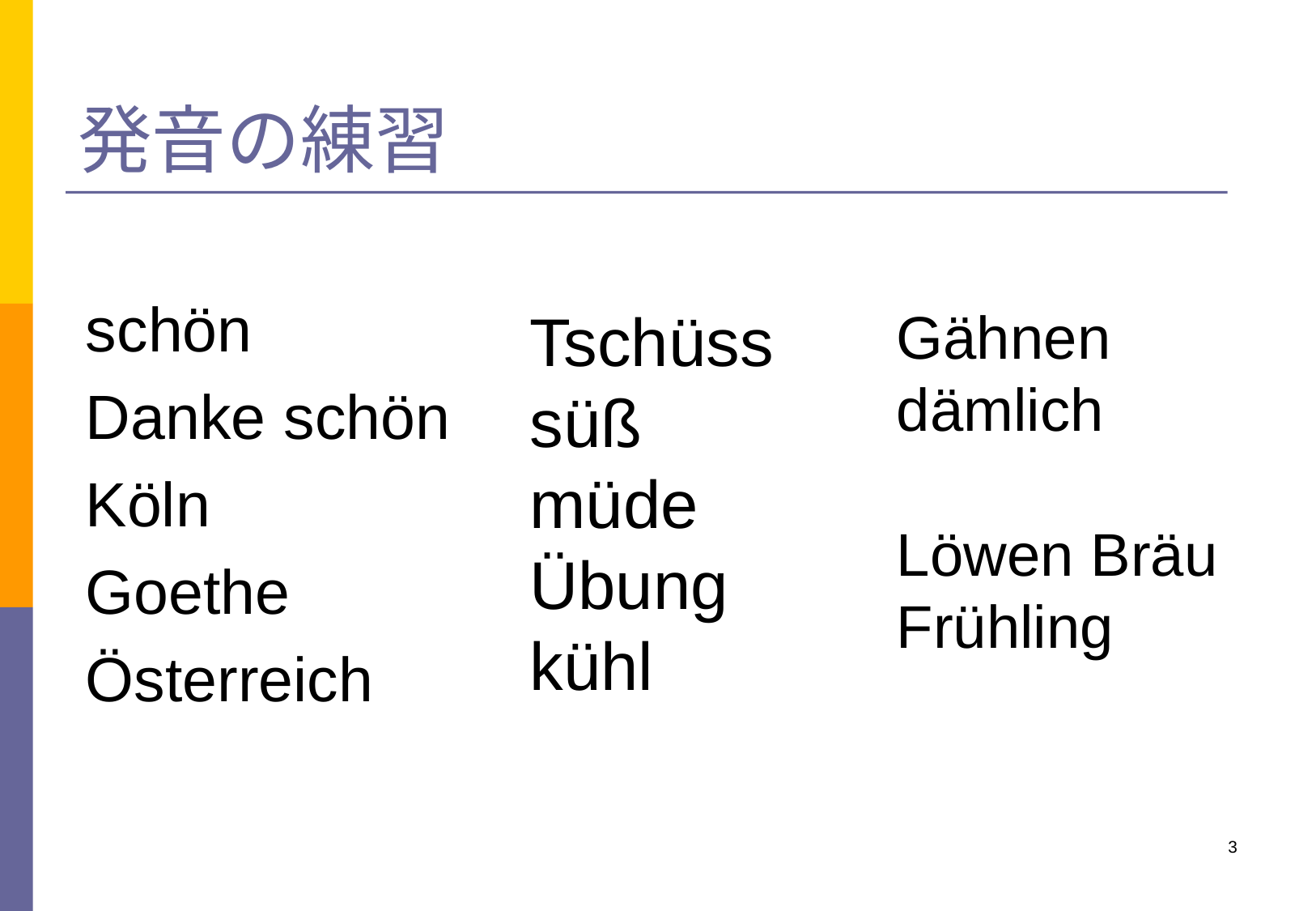

# 発音の練習
schön
Danke schön
Köln
Goethe
Österreich

Tschüss
süß
müde
Übung
kühl
Gähnen
dämlich

Löwen Bräu
Frühling

3